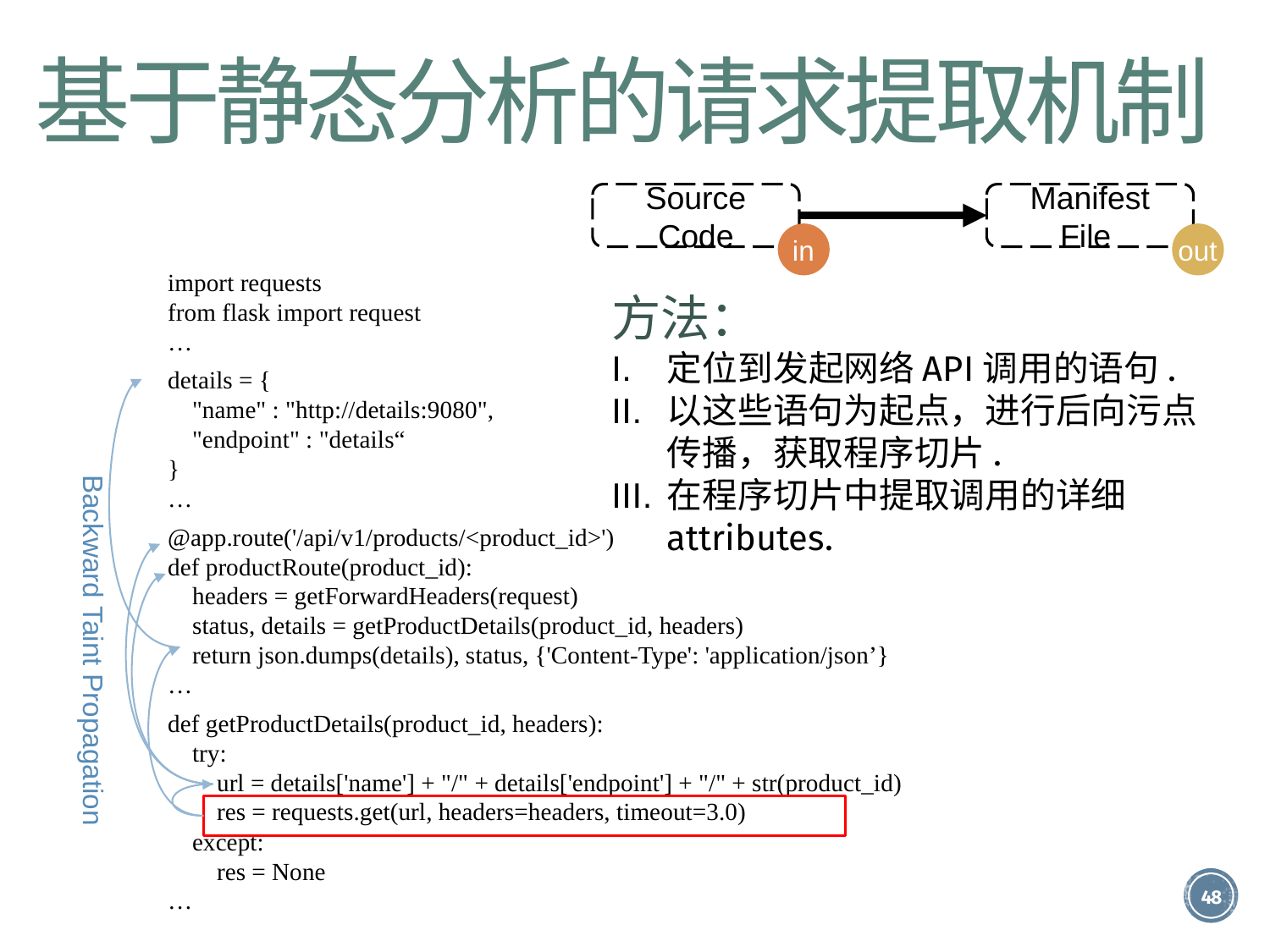

基于静态分析的请求提取机制
Source Code
Manifest File

in

out
import requests
from flask import request
…

details = {
    "name" : "http://details:9080",
    "endpoint" : "details“
}
…

@app.route('/api/v1/products/<product_id>')
def productRoute(product_id):
    headers = getForwardHeaders(request)
    status, details = getProductDetails(product_id, headers)
    return json.dumps(details), status, {'Content-Type': 'application/json’}
…

def getProductDetails(product_id, headers):
    try:
        url = details['name'] + "/" + details['endpoint'] + "/" + str(product_id)
        res = requests.get(url, headers=headers, timeout=3.0)
    except:
        res = None
…

Backward Taint Propagation

方法：
定位到发起网络API调用的语句.
以这些语句为起点，进行后向污点传播，获取程序切片.
在程序切片中提取调用的详细attributes.
48